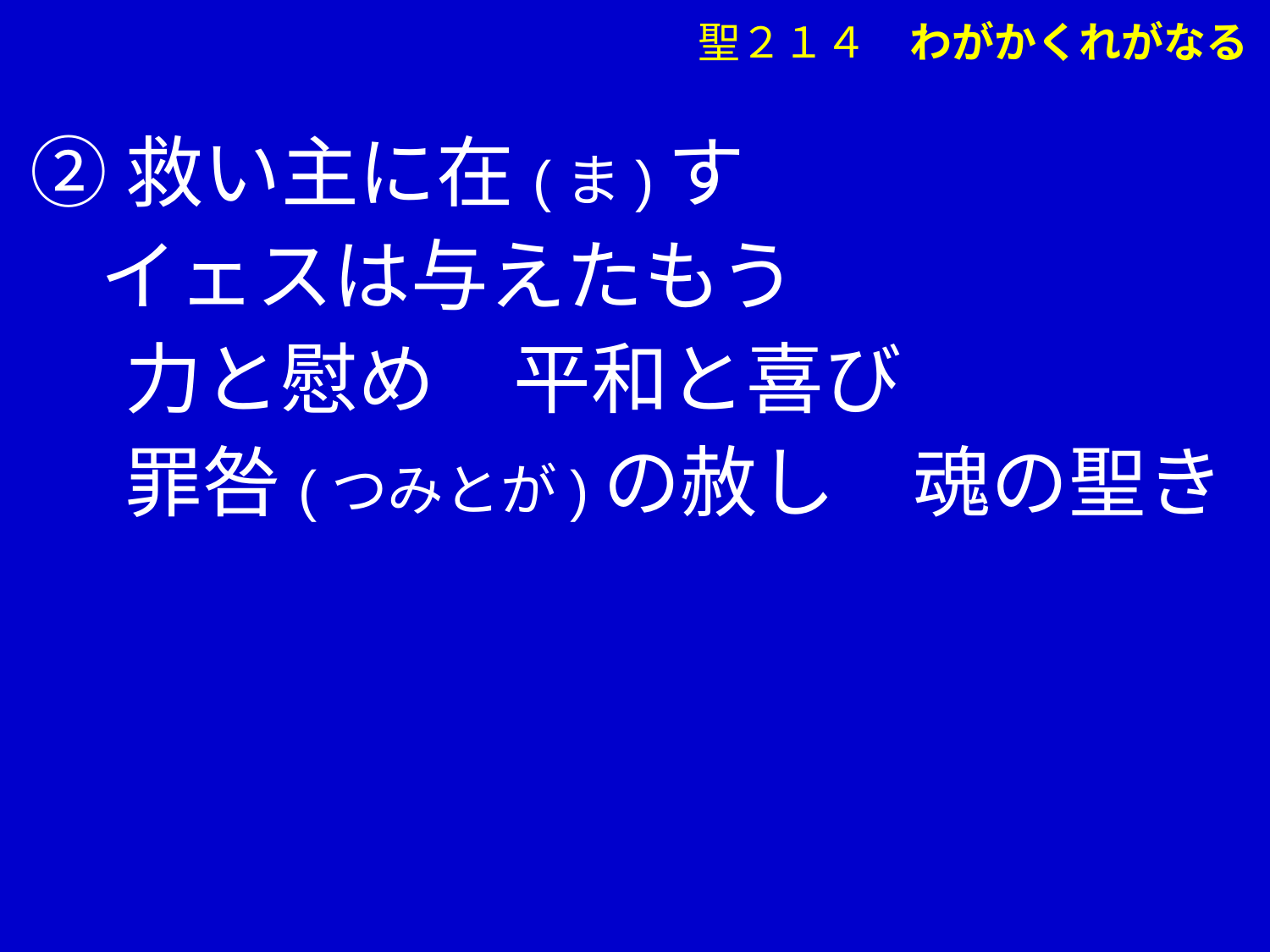

聖２１４　わがかくれがなる
 ②救い主に在(ま)す
    イェスは与えたもう
　  力と慰め　平和と喜び
　  罪咎(つみとが)の赦し　魂の聖き